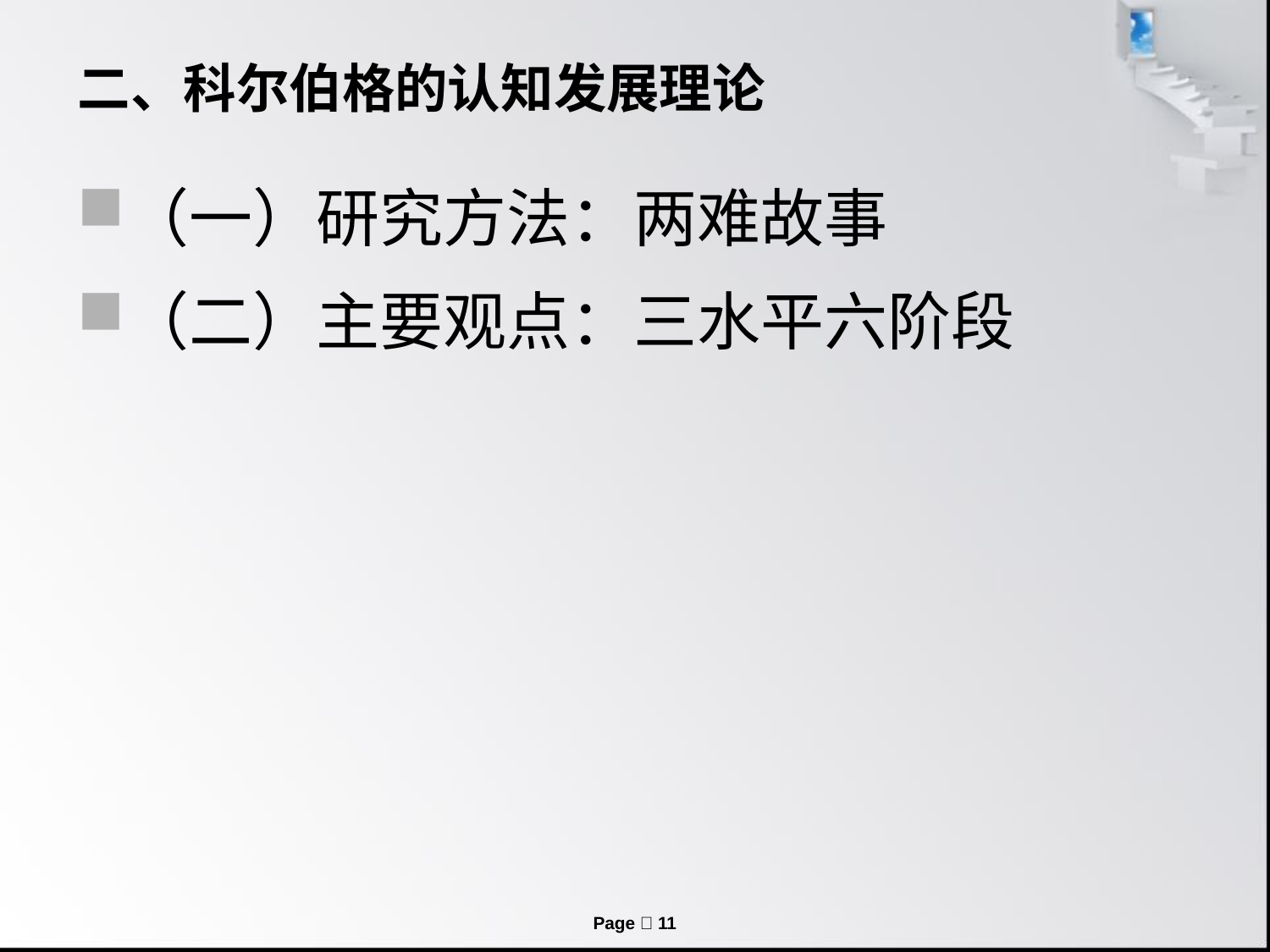

# 二、科尔伯格的认知发展理论
（一）研究方法：两难故事
（二）主要观点：三水平六阶段